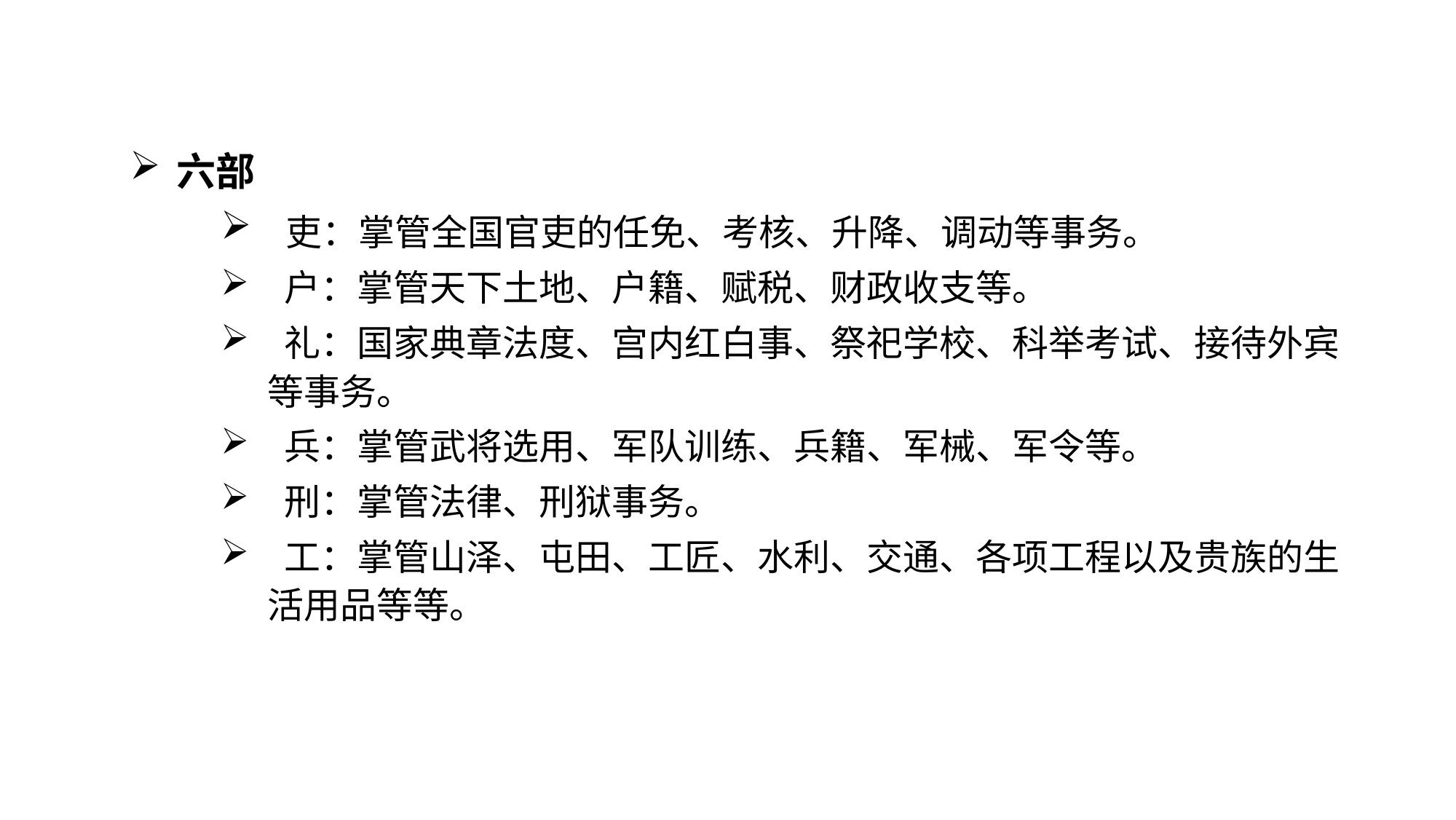

六部
 吏：掌管全国官吏的任免、考核、升降、调动等事务。
 户：掌管天下土地、户籍、赋税、财政收支等。
 礼：国家典章法度、宫内红白事、祭祀学校、科举考试、接待外宾等事务。
 兵：掌管武将选用、军队训练、兵籍、军械、军令等。
 刑：掌管法律、刑狱事务。
 工：掌管山泽、屯田、工匠、水利、交通、各项工程以及贵族的生活用品等等。